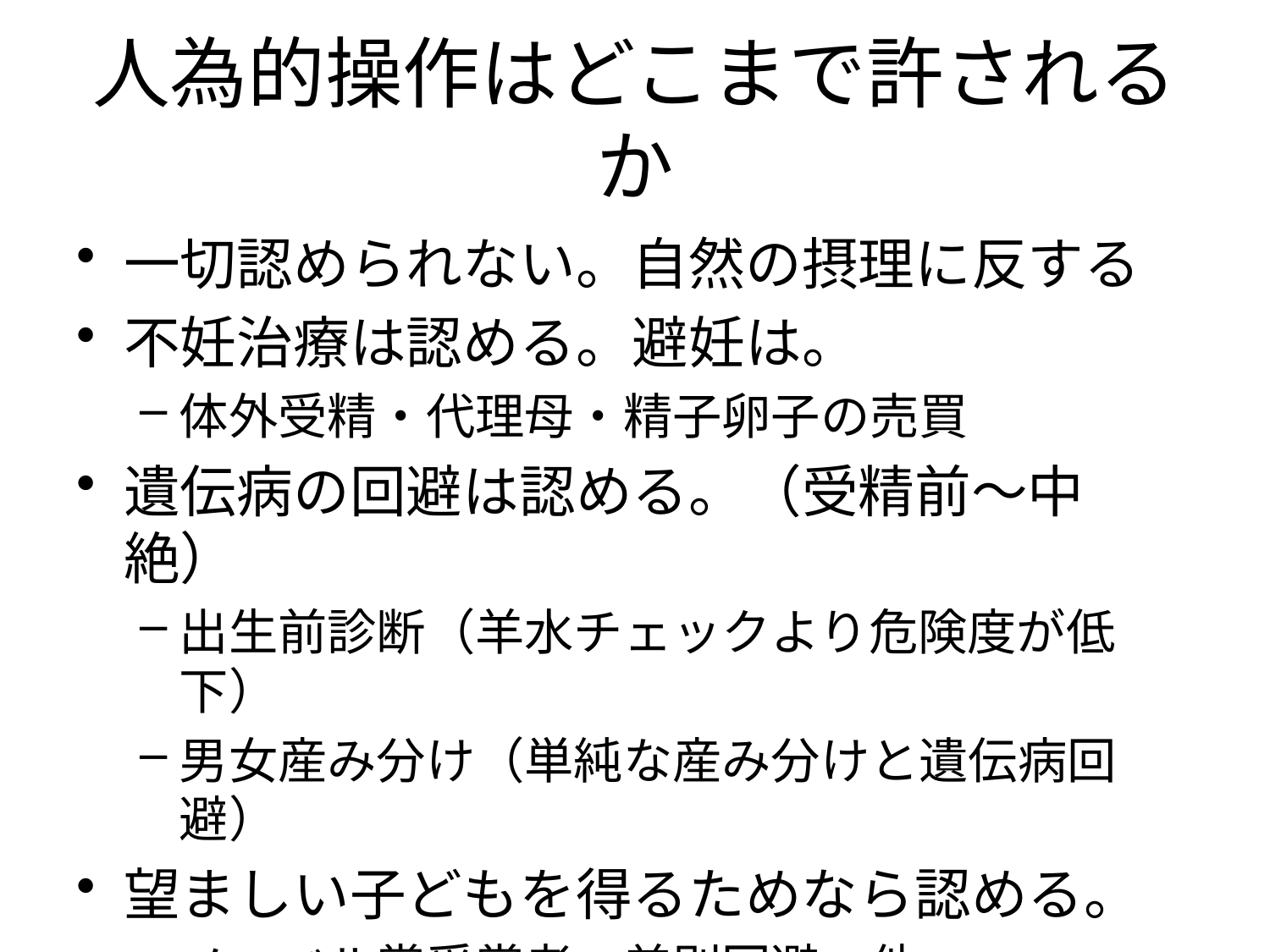

# 人為的操作はどこまで許されるか
一切認められない。自然の摂理に反する
不妊治療は認める。避妊は。
体外受精・代理母・精子卵子の売買
遺伝病の回避は認める。（受精前～中絶）
出生前診断（羊水チェックより危険度が低下）
男女産み分け（単純な産み分けと遺伝病回避）
望ましい子どもを得るためなら認める。
ノーベル賞受賞者・差別回避・他